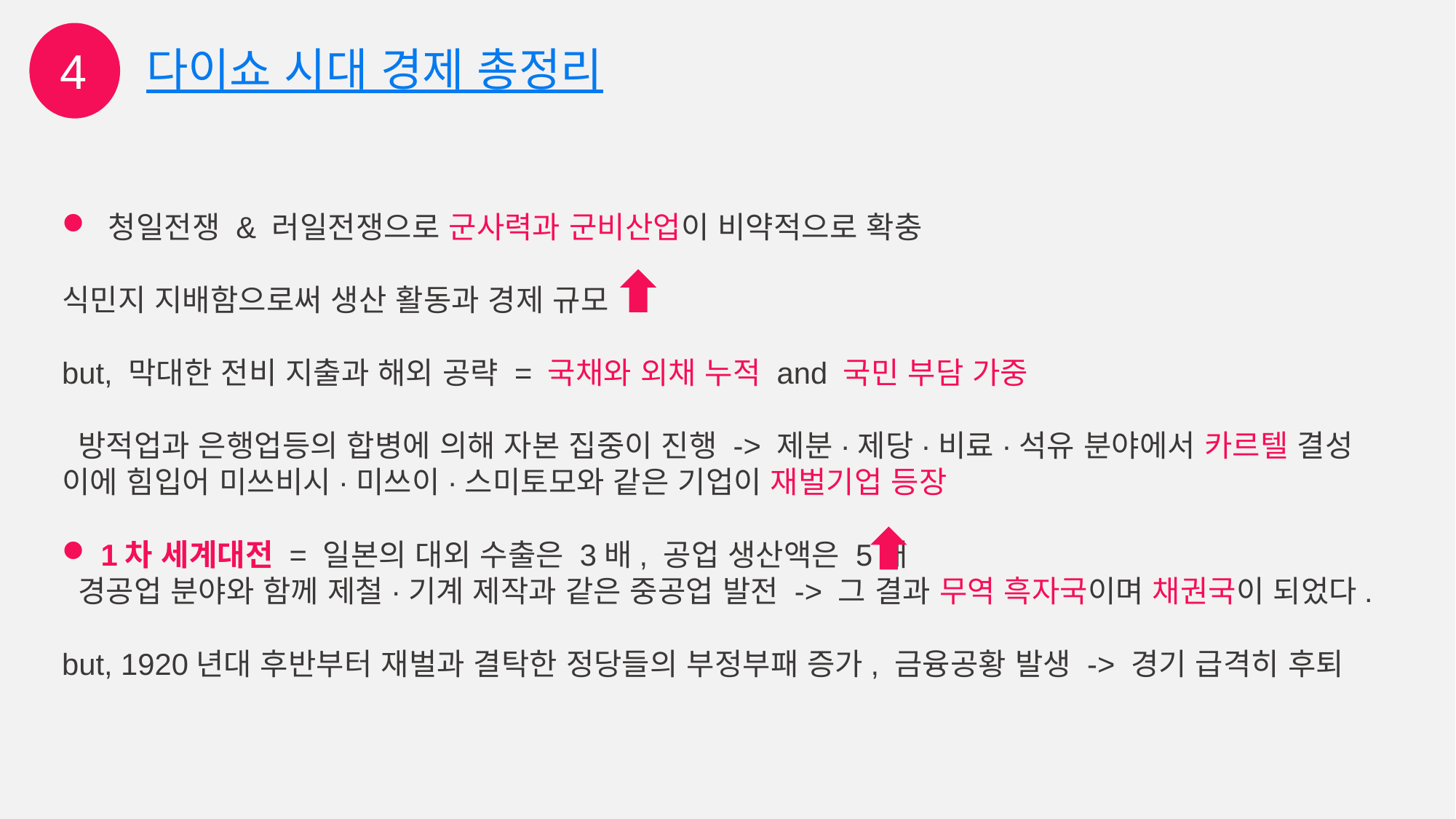

4
다이쇼 시대 경제 총정리
 청일전쟁 & 러일전쟁으로 군사력과 군비산업이 비약적으로 확충

식민지 지배함으로써 생산 활동과 경제 규모

but, 막대한 전비 지출과 해외 공략 = 국채와 외채 누적 and 국민 부담 가중

 방적업과 은행업등의 합병에 의해 자본 집중이 진행 -> 제분·제당·비료·석유 분야에서 카르텔 결성
이에 힘입어 미쓰비시·미쓰이·스미토모와 같은 기업이 재벌기업 등장

 1차 세계대전 = 일본의 대외 수출은 3배, 공업 생산액은 5배
 경공업 분야와 함께 제철·기계 제작과 같은 중공업 발전 -> 그 결과 무역 흑자국이며 채권국이 되었다.

but, 1920년대 후반부터 재벌과 결탁한 정당들의 부정부패 증가, 금융공황 발생 -> 경기 급격히 후퇴